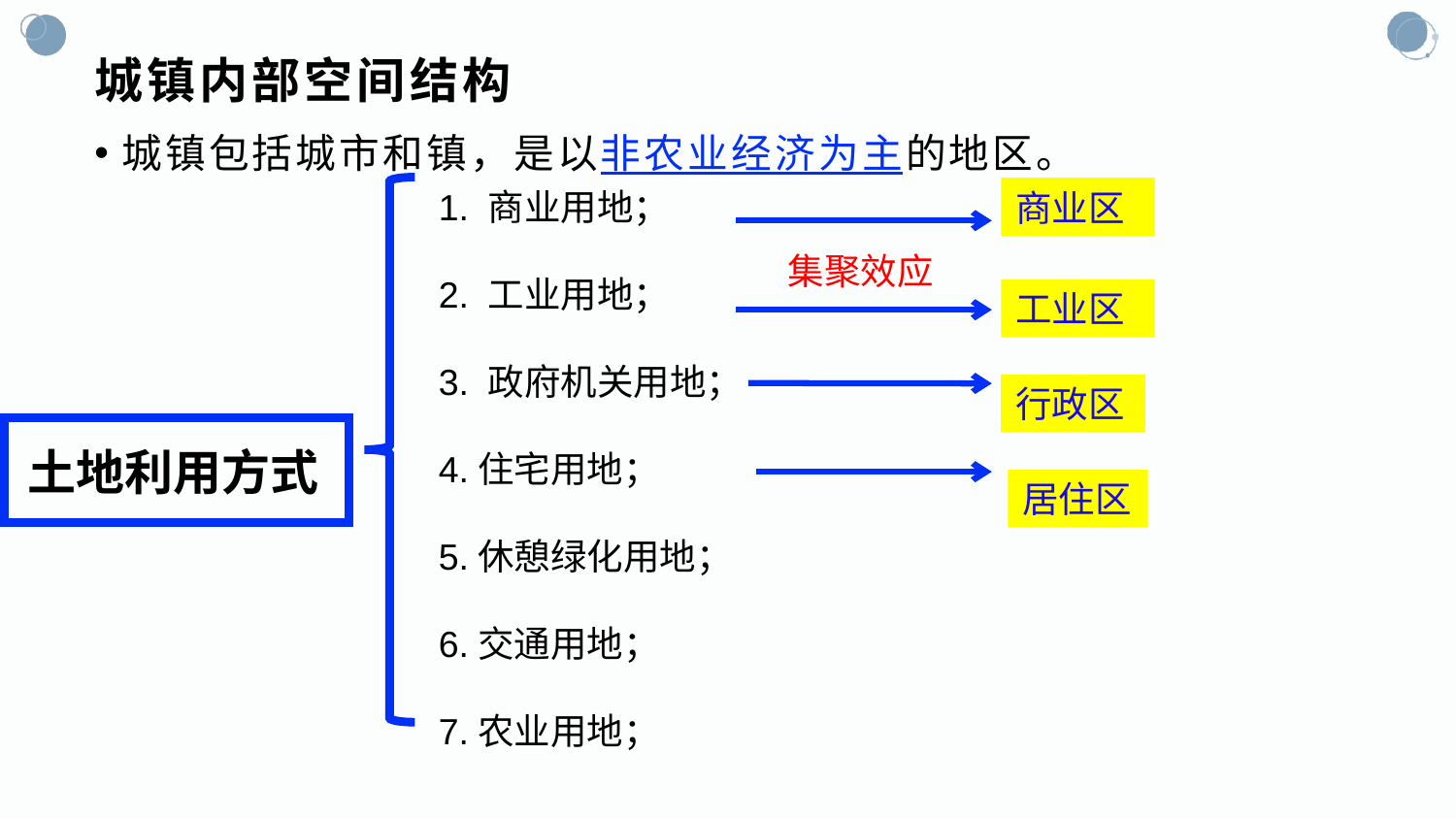

# 城镇内部空间结构
城镇包括城市和镇，是以非农业经济为主的地区。

1. 商业用地；

2. 工业用地；

3. 政府机关用地；

4.住宅用地；

5.休憩绿化用地；

6.交通用地；

7.农业用地；

商业区
集聚效应
工业区
行政区

土地利用方式
居住区